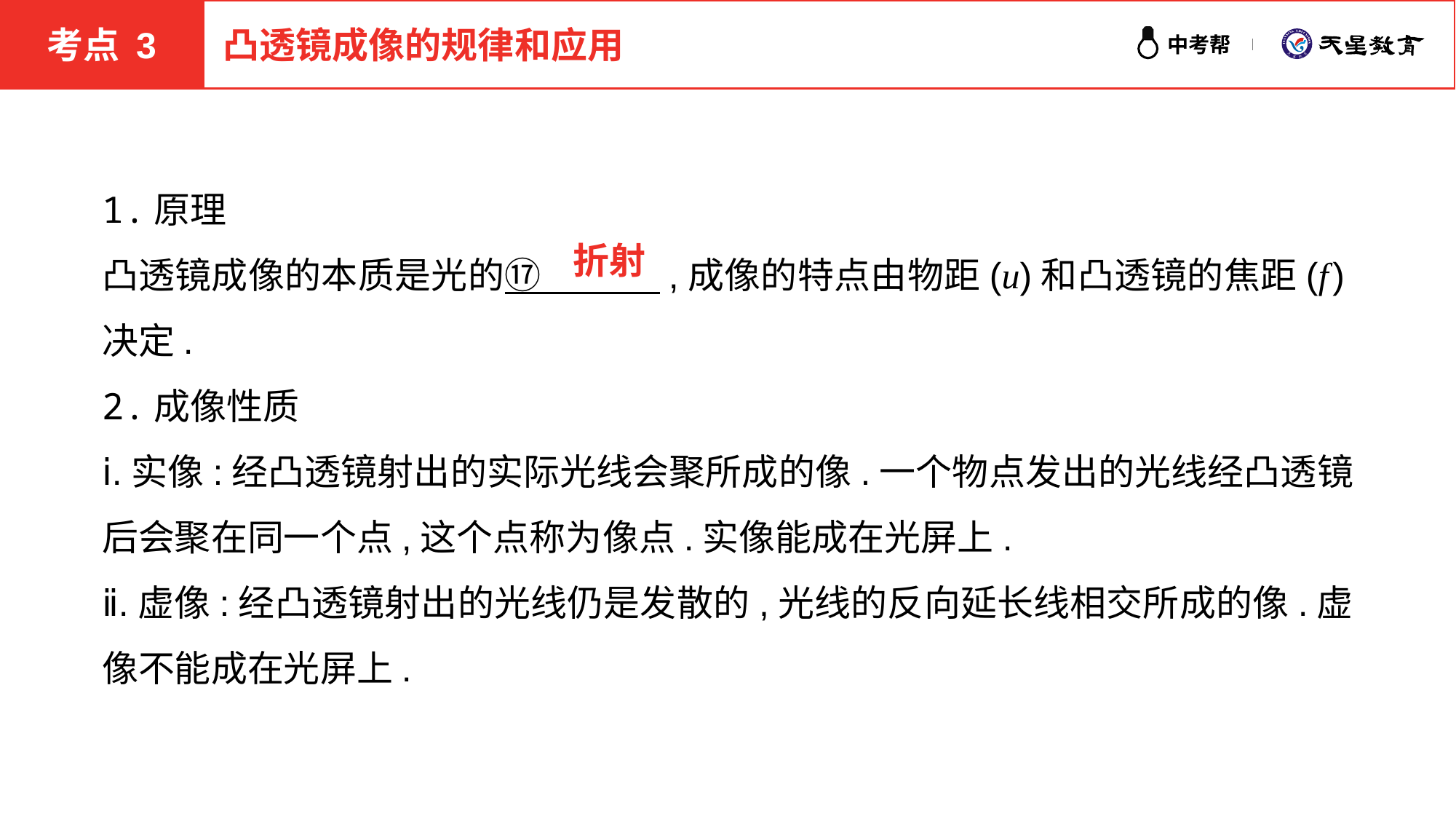

考点 3
凸透镜成像的规律和应用
1.原理
凸透镜成像的本质是光的⑰ 　　　,成像的特点由物距(u)和凸透镜的焦距(f )决定.
2.成像性质
ⅰ.实像:经凸透镜射出的实际光线会聚所成的像.一个物点发出的光线经凸透镜后会聚在同一个点,这个点称为像点.实像能成在光屏上.
ⅱ.虚像:经凸透镜射出的光线仍是发散的,光线的反向延长线相交所成的像.虚像不能成在光屏上.
折射